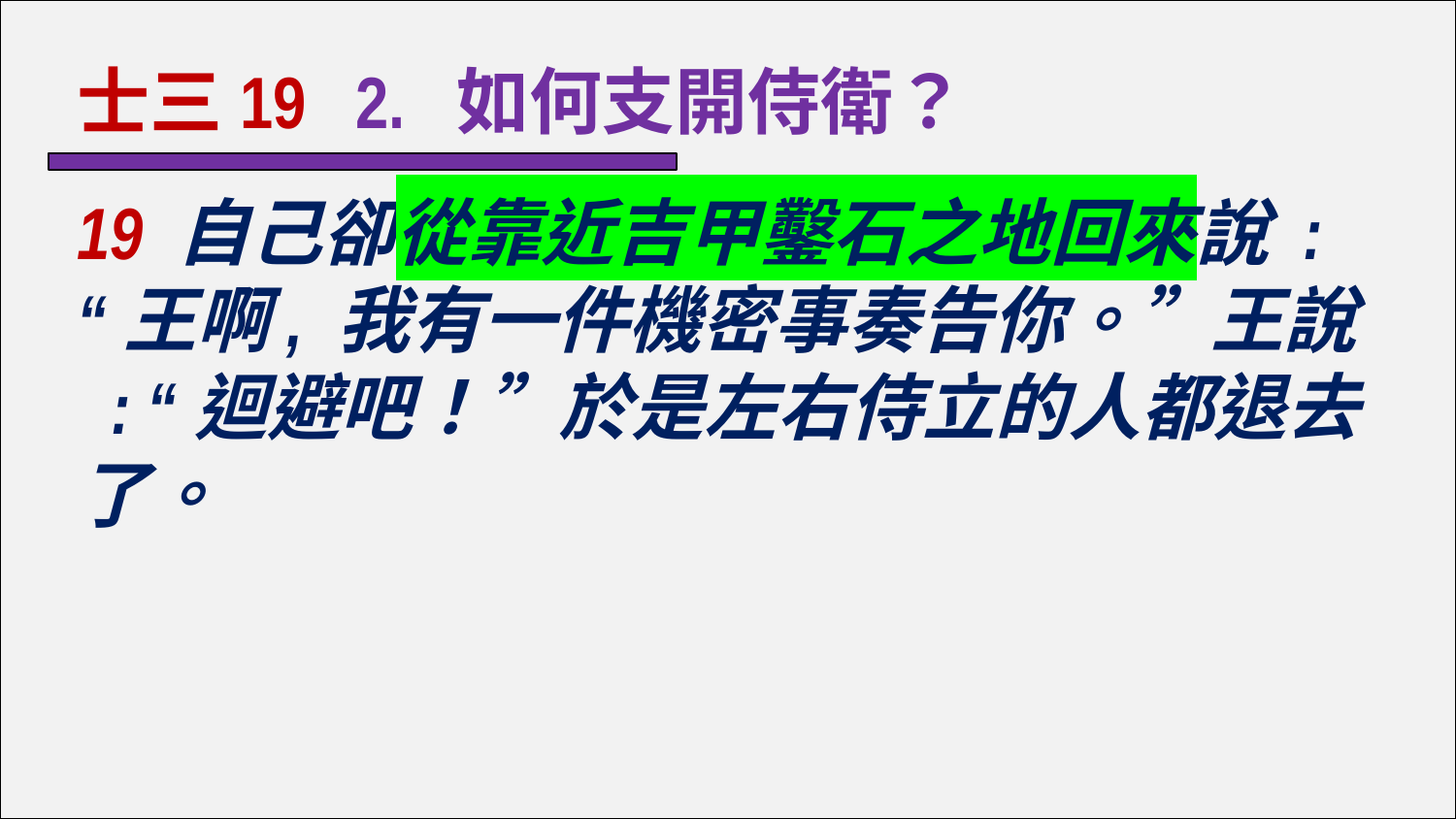

士三19   2.  如何支開侍衛？

19 自己卻從靠近吉甲鑿石之地回來說 : “王啊, 我有一件機密事奏告你。”王說 : “迴避吧！”於是左右侍立的人都退去了。